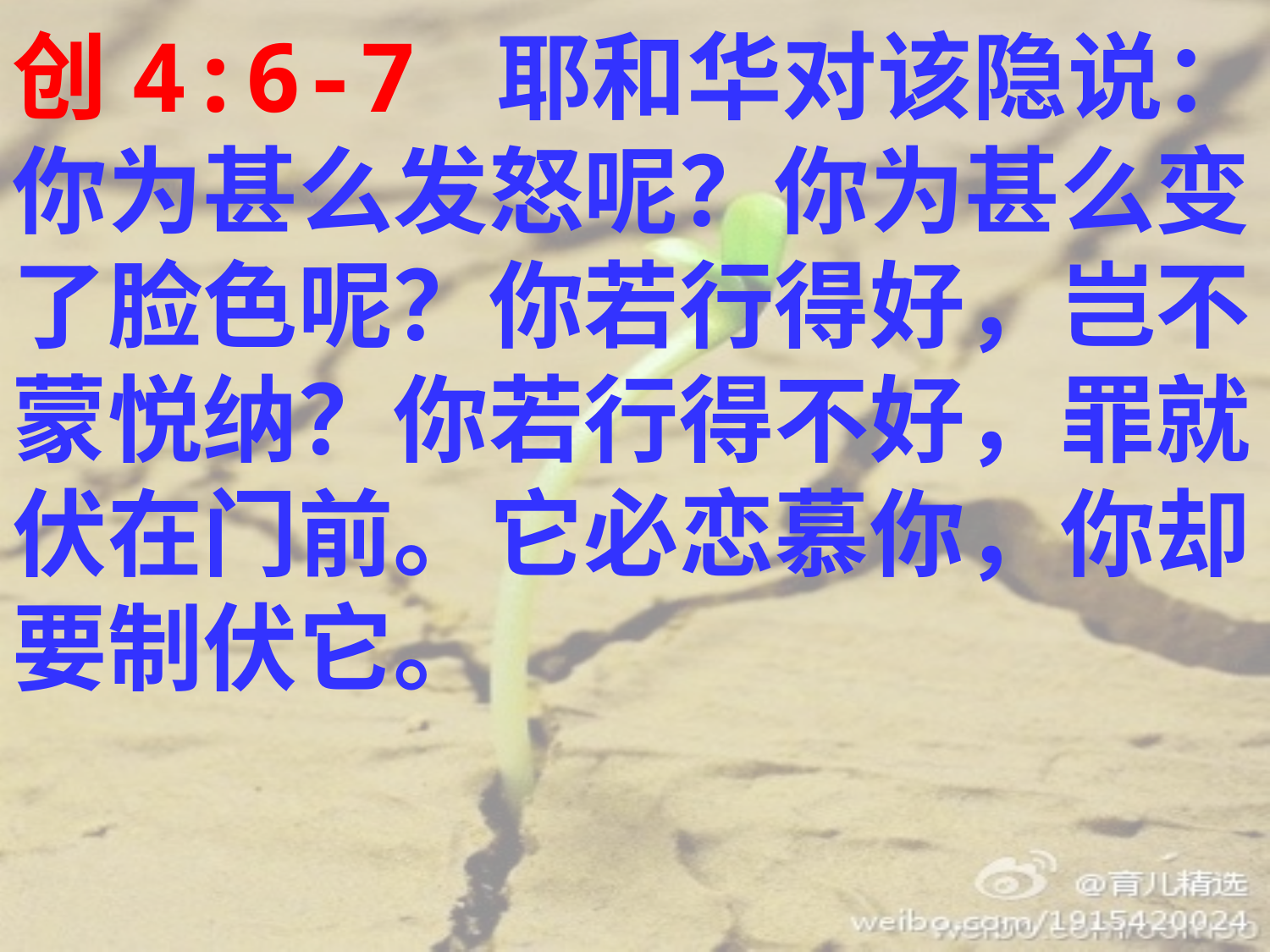

创4:6-7 耶和华对该隐说：你为甚么发怒呢？你为甚么变了脸色呢？你若行得好，岂不蒙悦纳？你若行得不好，罪就伏在门前。它必恋慕你，你却要制伏它。